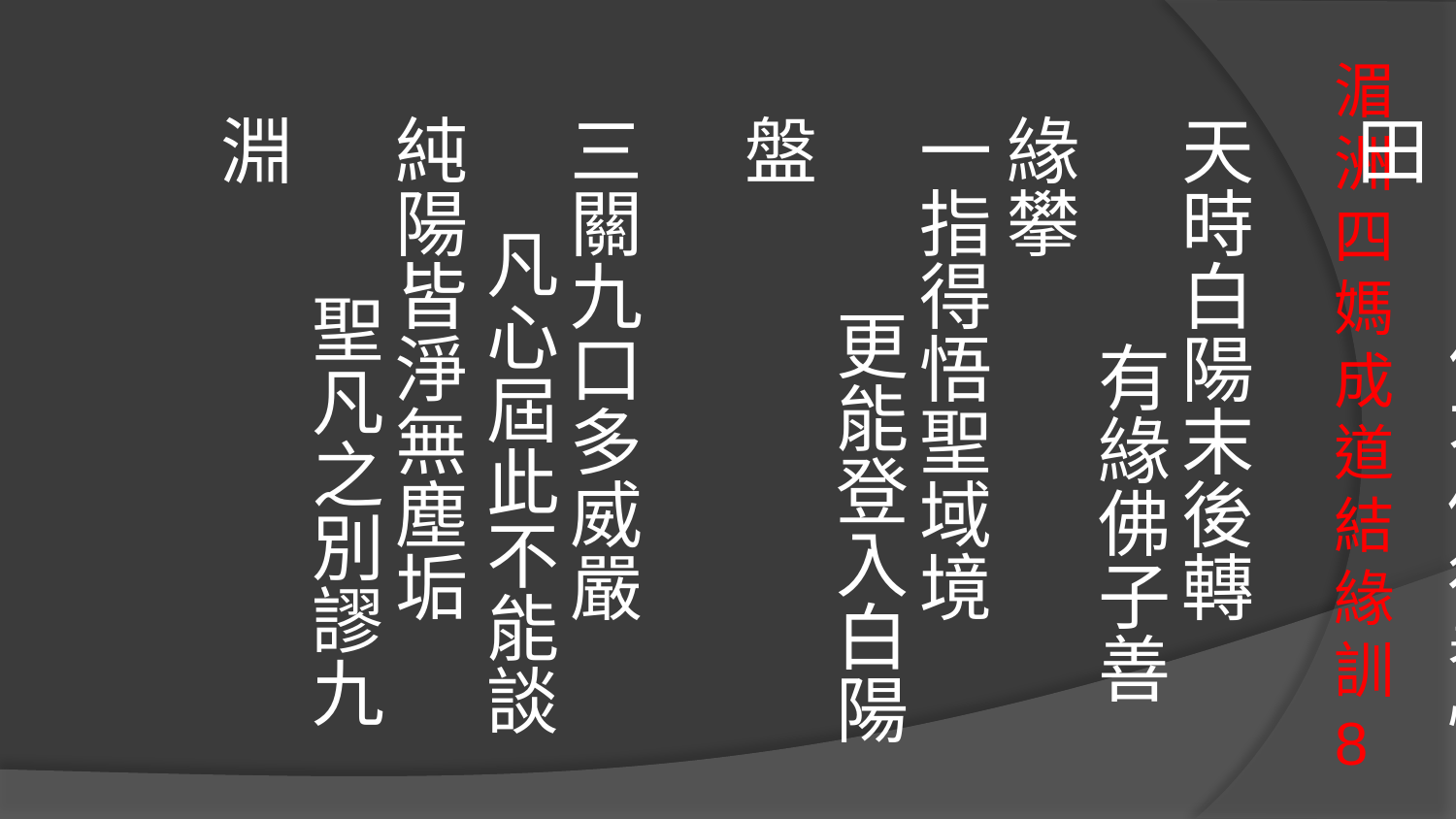

躬身自省四難進　　                回報實是報湧泉
人生有幾逍遙樂　　              何不修行養性田
天時白陽末後轉　　               有緣佛子善緣攀
一指得悟聖域境　　             更能登入白陽盤
三關九口多威嚴　　        凡心屆此不能談
純陽皆淨無塵垢　　            聖凡之別謬九淵
# 湄洲四媽成道結緣訓8